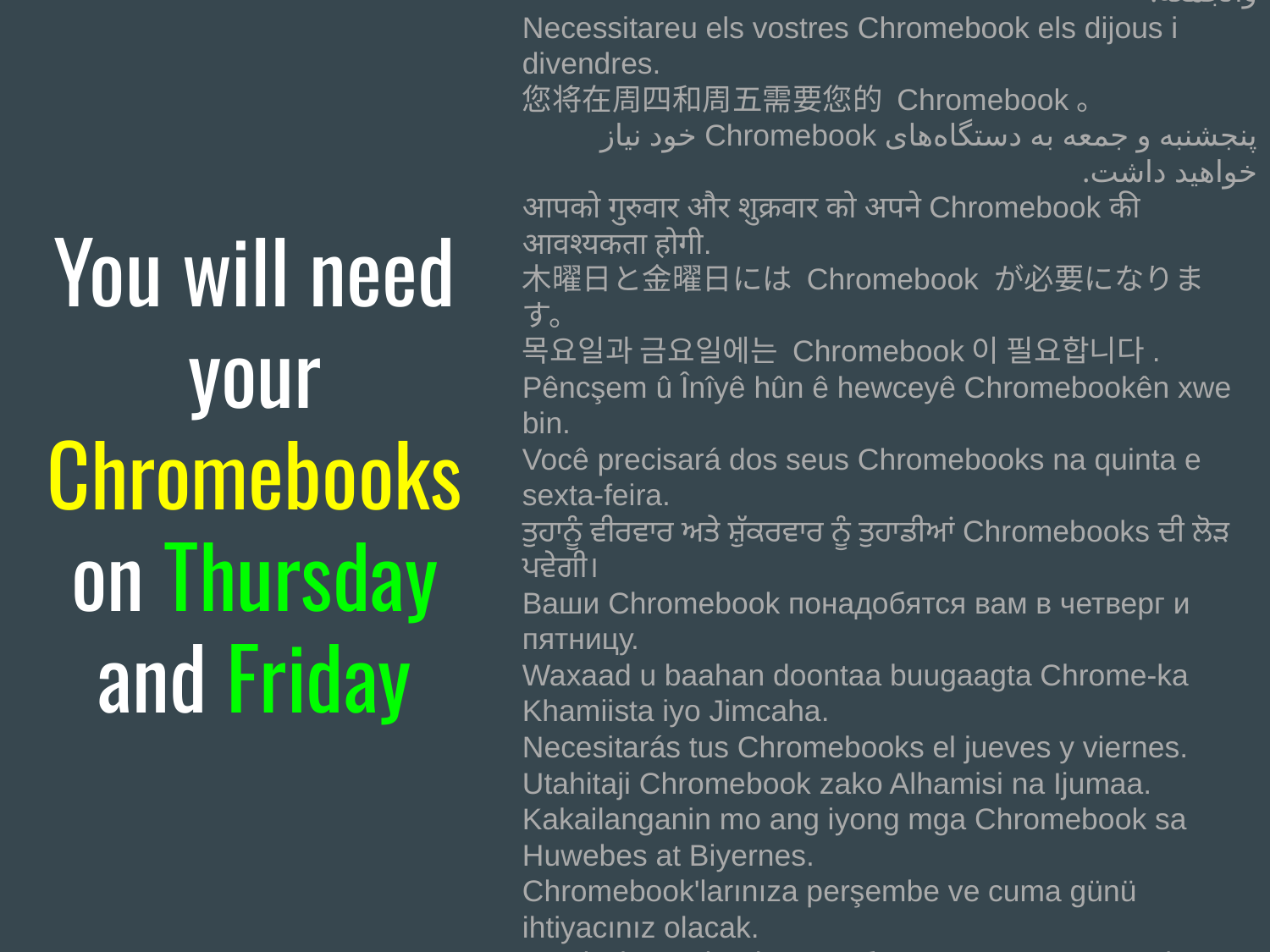

You will need your Chromebooks on Thursday and Friday
ሐሙስ እና አርብ ላይ የእርስዎን Chromebooks ያስፈልግዎታል።
ستحتاج إلى أجهزة Chromebook الخاصة بك يومي الخميس والجمعة.
Necessitareu els vostres Chromebook els dijous i divendres.
您将在周四和周五需要您的 Chromebook。
پنجشنبه و جمعه به دستگاه‌های Chromebook خود نیاز خواهید داشت.
आपको गुरुवार और शुक्रवार को अपने Chromebook की आवश्यकता होगी.
木曜日と金曜日には Chromebook が必要になります。
목요일과 금요일에는 Chromebook이 필요합니다.
Pêncşem û Înîyê hûn ê hewceyê Chromebookên xwe bin.
Você precisará dos seus Chromebooks na quinta e sexta-feira.
ਤੁਹਾਨੂੰ ਵੀਰਵਾਰ ਅਤੇ ਸ਼ੁੱਕਰਵਾਰ ਨੂੰ ਤੁਹਾਡੀਆਂ Chromebooks ਦੀ ਲੋੜ ਪਵੇਗੀ।
Ваши Chromebook понадобятся вам в четверг и пятницу.
Waxaad u baahan doontaa buugaagta Chrome-ka Khamiista iyo Jimcaha.
Necesitarás tus Chromebooks el jueves y viernes.
Utahitaji Chromebook zako Alhamisi na Ijumaa.
Kakailanganin mo ang iyong mga Chromebook sa Huwebes at Biyernes.
Chromebook'larınıza perşembe ve cuma günü ihtiyacınız olacak.
Ваші Chromebook знадобляться вам у четвер і п’ятницю.
Bạn sẽ cần Chromebook vào thứ năm và thứ sáu.